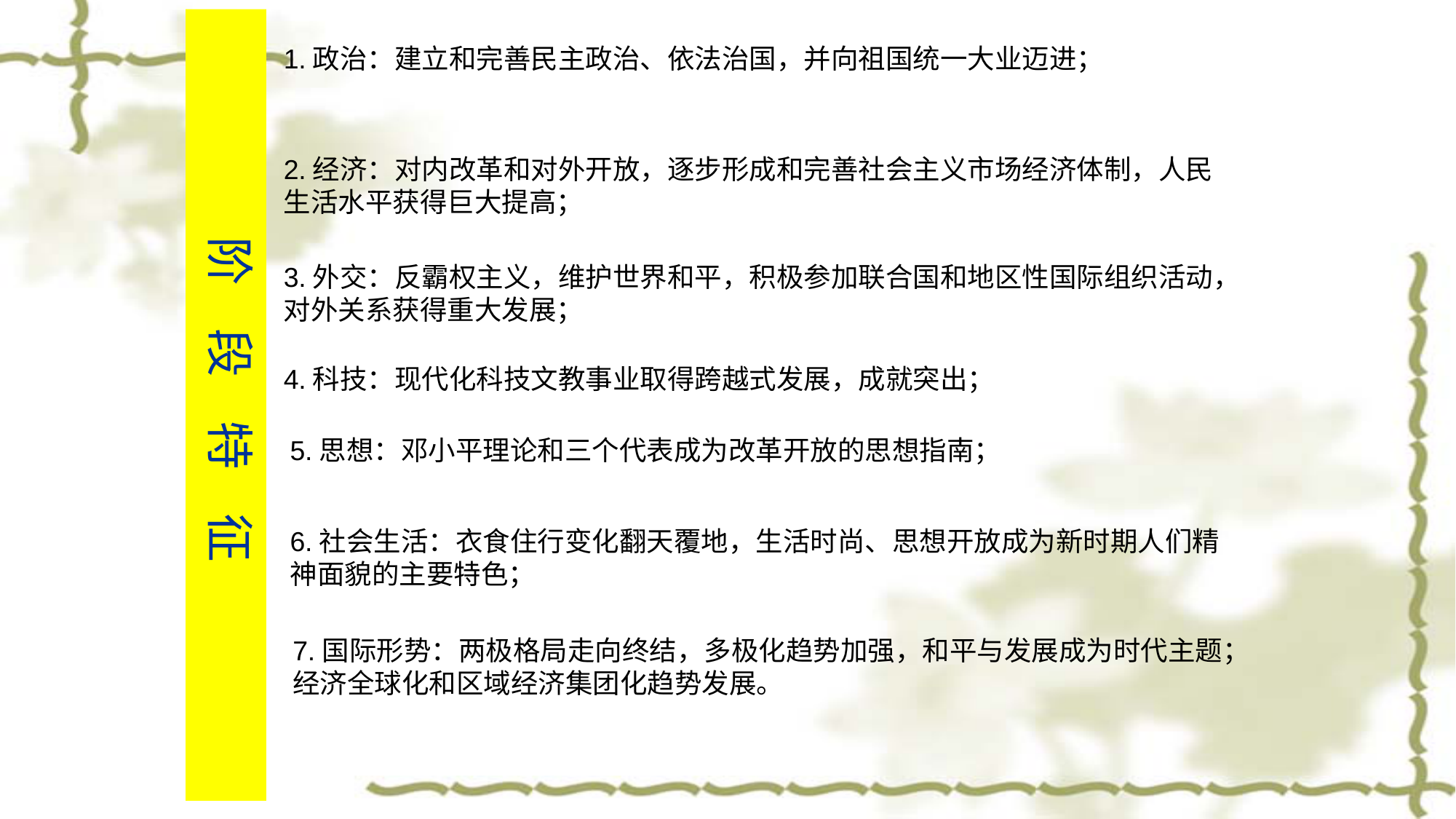

阶    段    特    征
1.政治：建立和完善民主政治、依法治国，并向祖国统一大业迈进；
2.经济：对内改革和对外开放，逐步形成和完善社会主义市场经济体制，人民生活水平获得巨大提高；
3.外交：反霸权主义，维护世界和平，积极参加联合国和地区性国际组织活动，对外关系获得重大发展；
4.科技：现代化科技文教事业取得跨越式发展，成就突出；
5.思想：邓小平理论和三个代表成为改革开放的思想指南；
6.社会生活：衣食住行变化翻天覆地，生活时尚、思想开放成为新时期人们精神面貌的主要特色；
7.国际形势：两极格局走向终结，多极化趋势加强，和平与发展成为时代主题；经济全球化和区域经济集团化趋势发展。